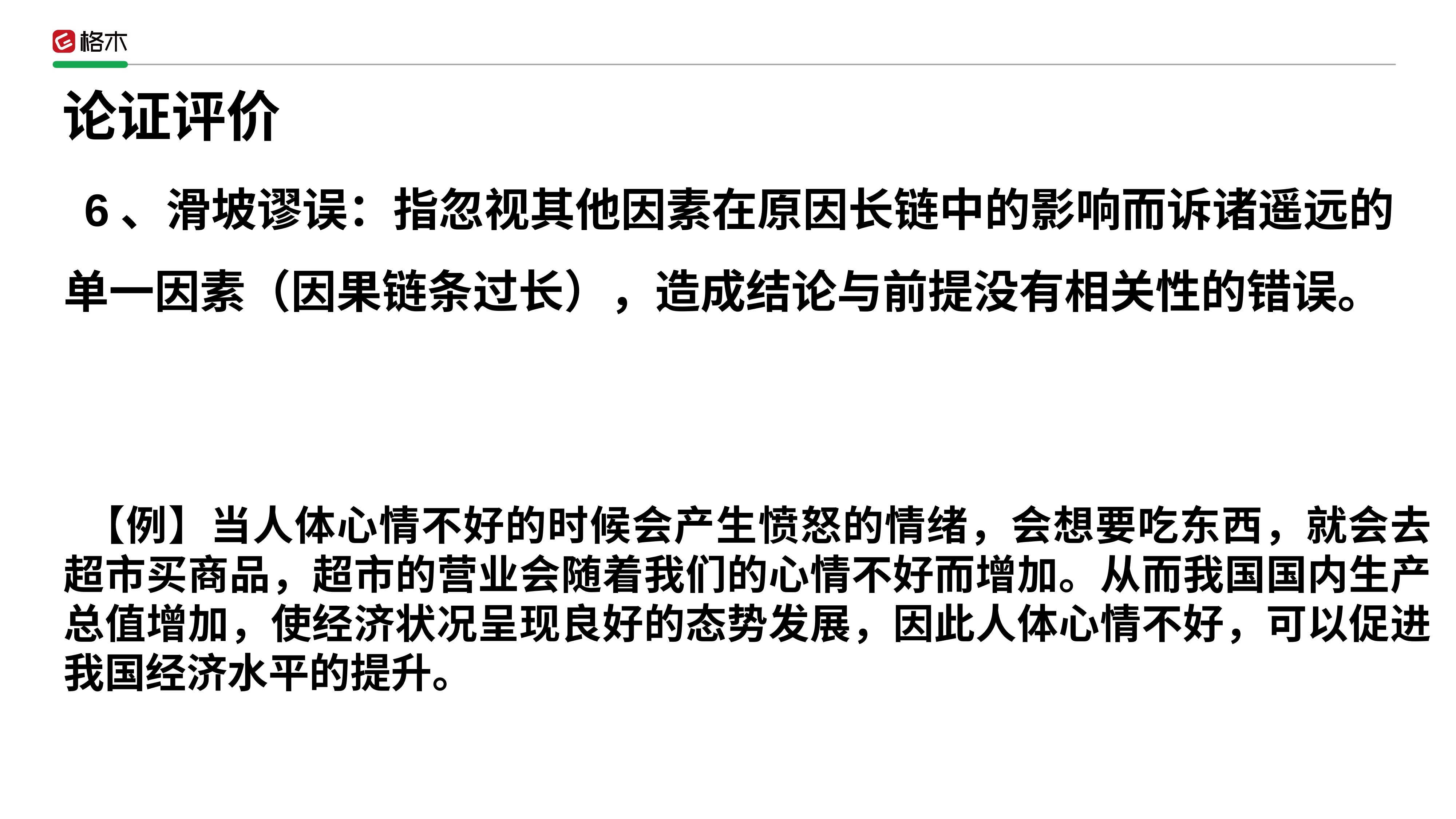

论证评价
6、滑坡谬误：指忽视其他因素在原因长链中的影响而诉诸遥远的单一因素（因果链条过长），造成结论与前提没有相关性的错误。

【例】当人体心情不好的时候会产生愤怒的情绪，会想要吃东西，就会去超市买商品，超市的营业会随着我们的心情不好而增加。从而我国国内生产总值增加，使经济状况呈现良好的态势发展，因此人体心情不好，可以促进我国经济水平的提升。